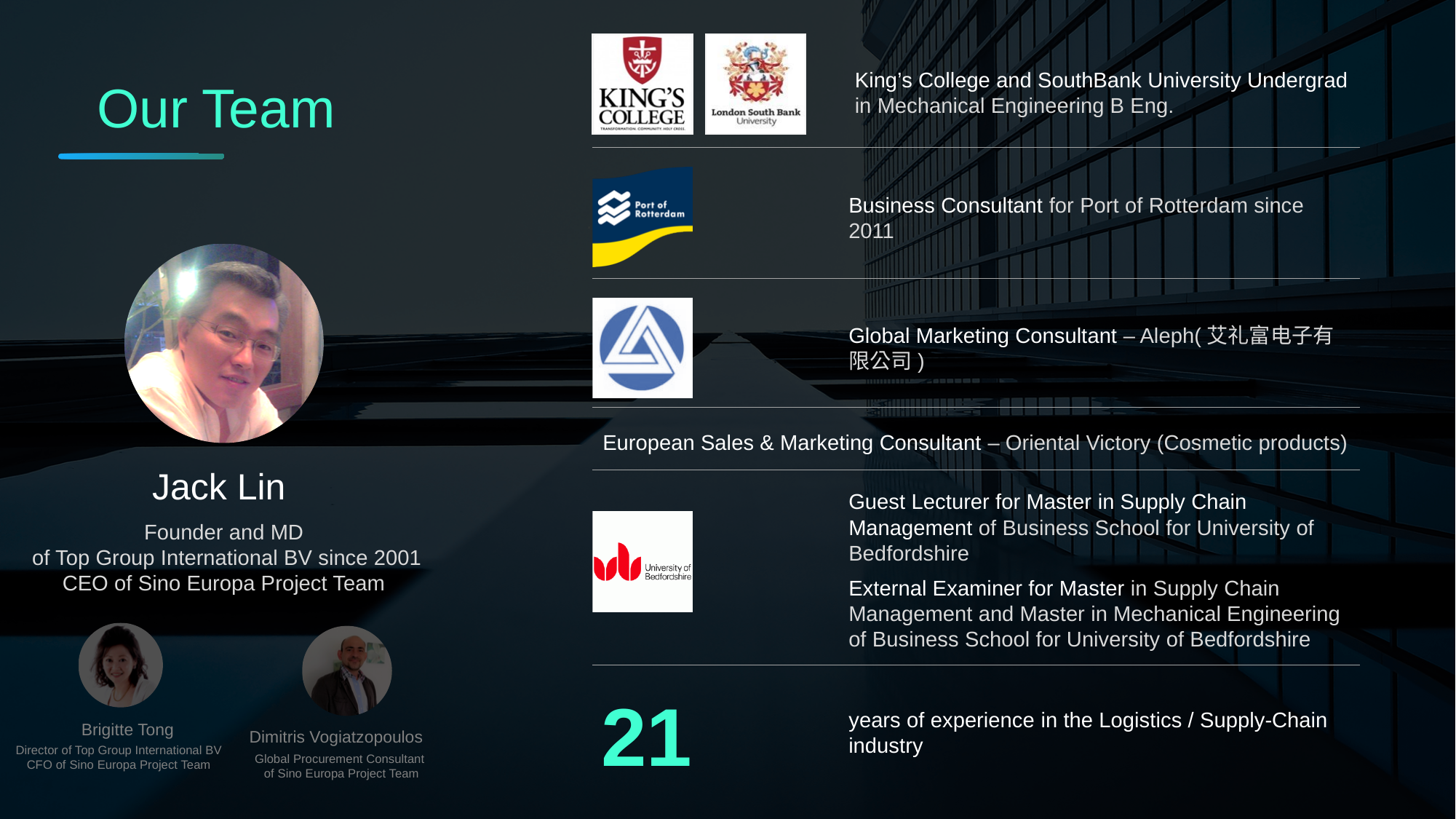

King’s College and SouthBank University Undergrad
in Mechanical Engineering B Eng.
Our Team

Business Consultant for Port of Rotterdam since 2011

Jack Lin
Founder and MD
 of Top Group International BV since 2001
CEO of Sino Europa Project Team

Global Marketing Consultant – Aleph(艾礼富电子有限公司)
European Sales & Marketing Consultant – Oriental Victory (Cosmetic products)
Guest Lecturer for Master in Supply Chain Management of Business School for University of Bedfordshire

External Examiner for Master in Supply Chain Management and Master in Mechanical Engineering of Business School for University of Bedfordshire

Brigitte Tong
Director of Top Group International BV
CFO of Sino Europa Project Team

Dimitris Vogiatzopoulos
Global Procurement Consultant
of Sino Europa Project Team
21
years of experience in the Logistics / Supply-Chain industry